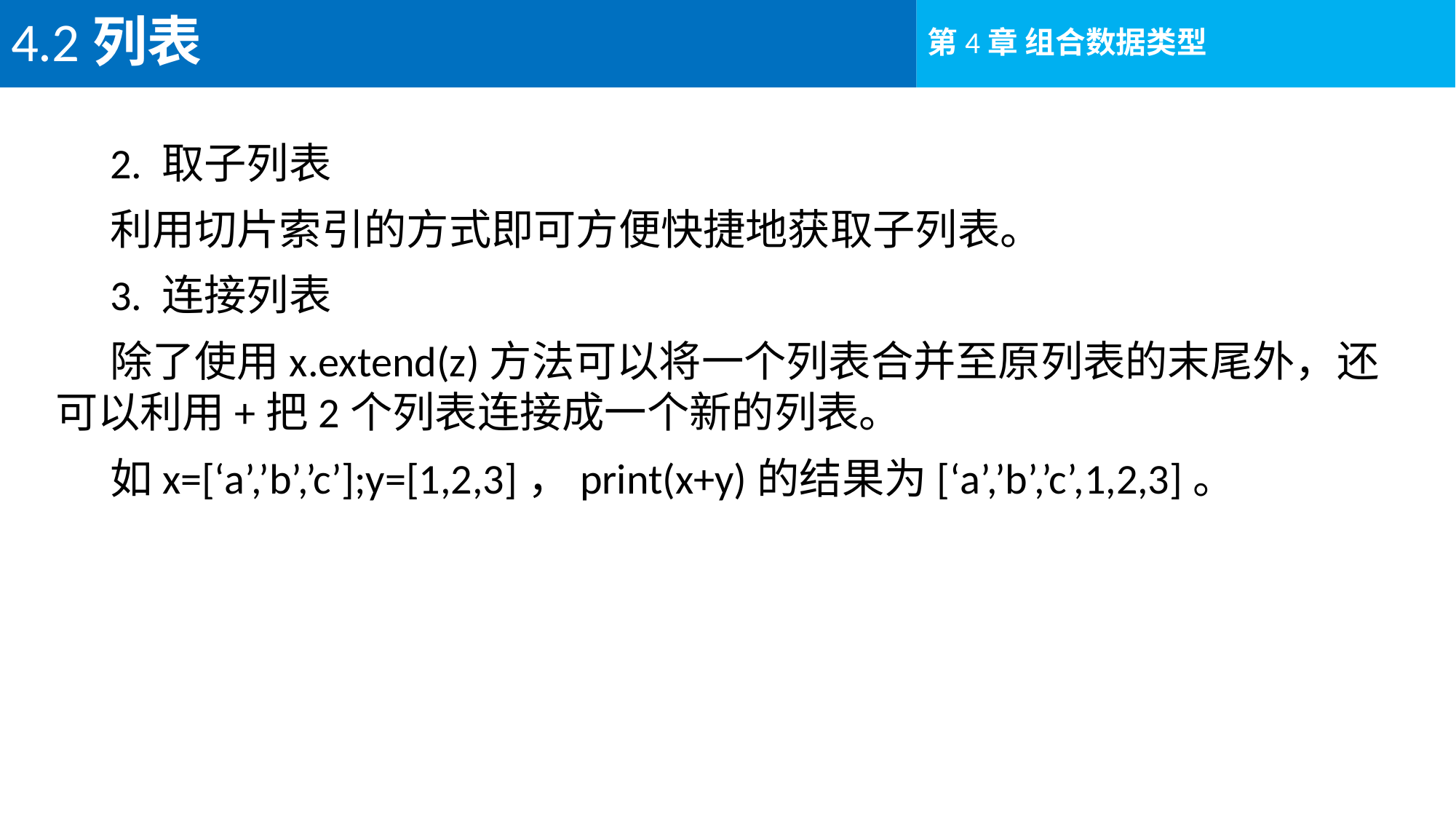

# 4.2列表
2. 取子列表
利用切片索引的方式即可方便快捷地获取子列表。
3. 连接列表
除了使用x.extend(z)方法可以将一个列表合并至原列表的末尾外，还可以利用+把2个列表连接成一个新的列表。
如x=[‘a’,’b’,’c’];y=[1,2,3]，print(x+y)的结果为[‘a’,’b’,’c’,1,2,3]。